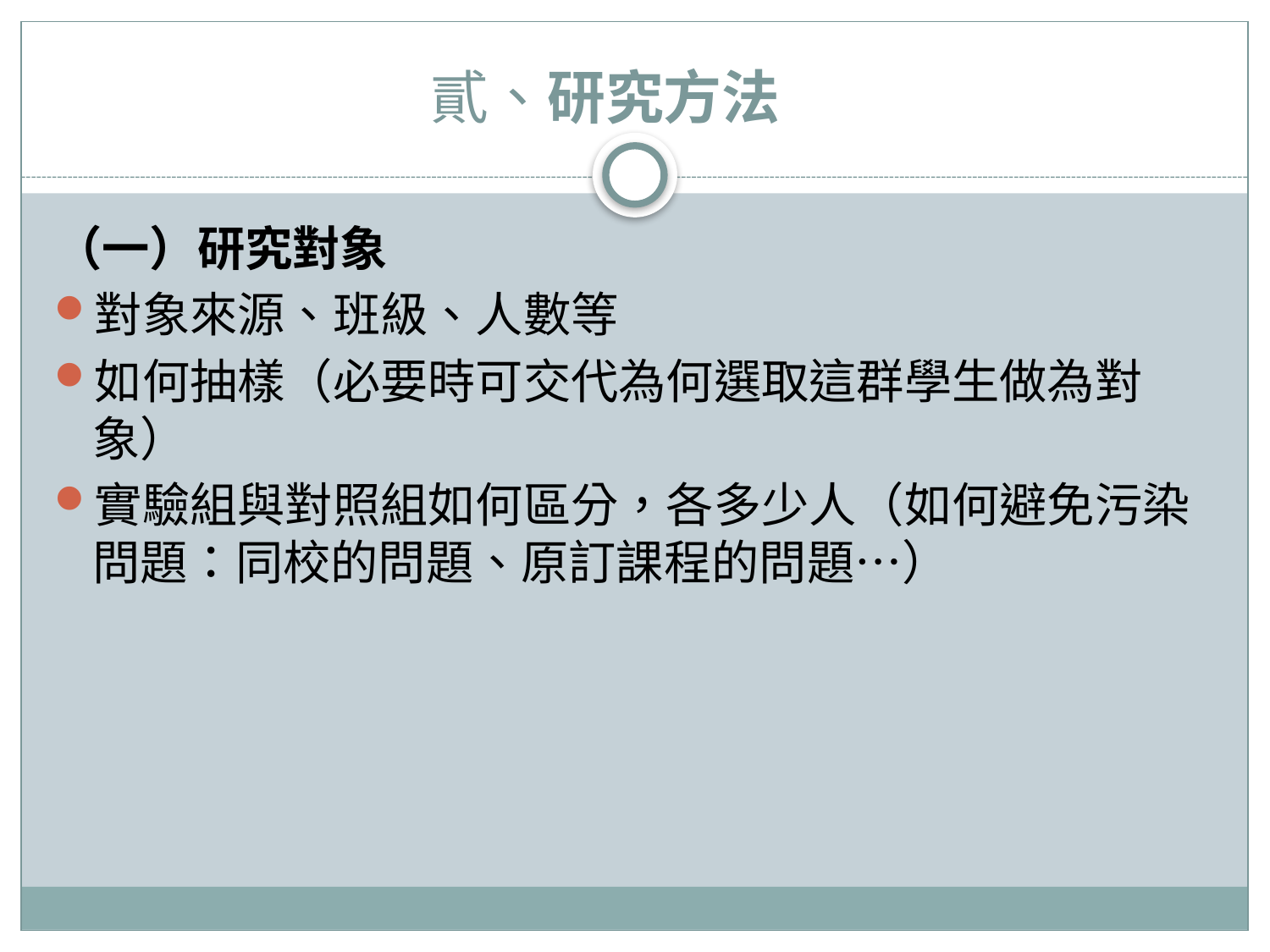

# 貳、研究方法
（一）研究對象
對象來源、班級、人數等
如何抽樣（必要時可交代為何選取這群學生做為對象）
實驗組與對照組如何區分，各多少人（如何避免污染問題：同校的問題、原訂課程的問題…）